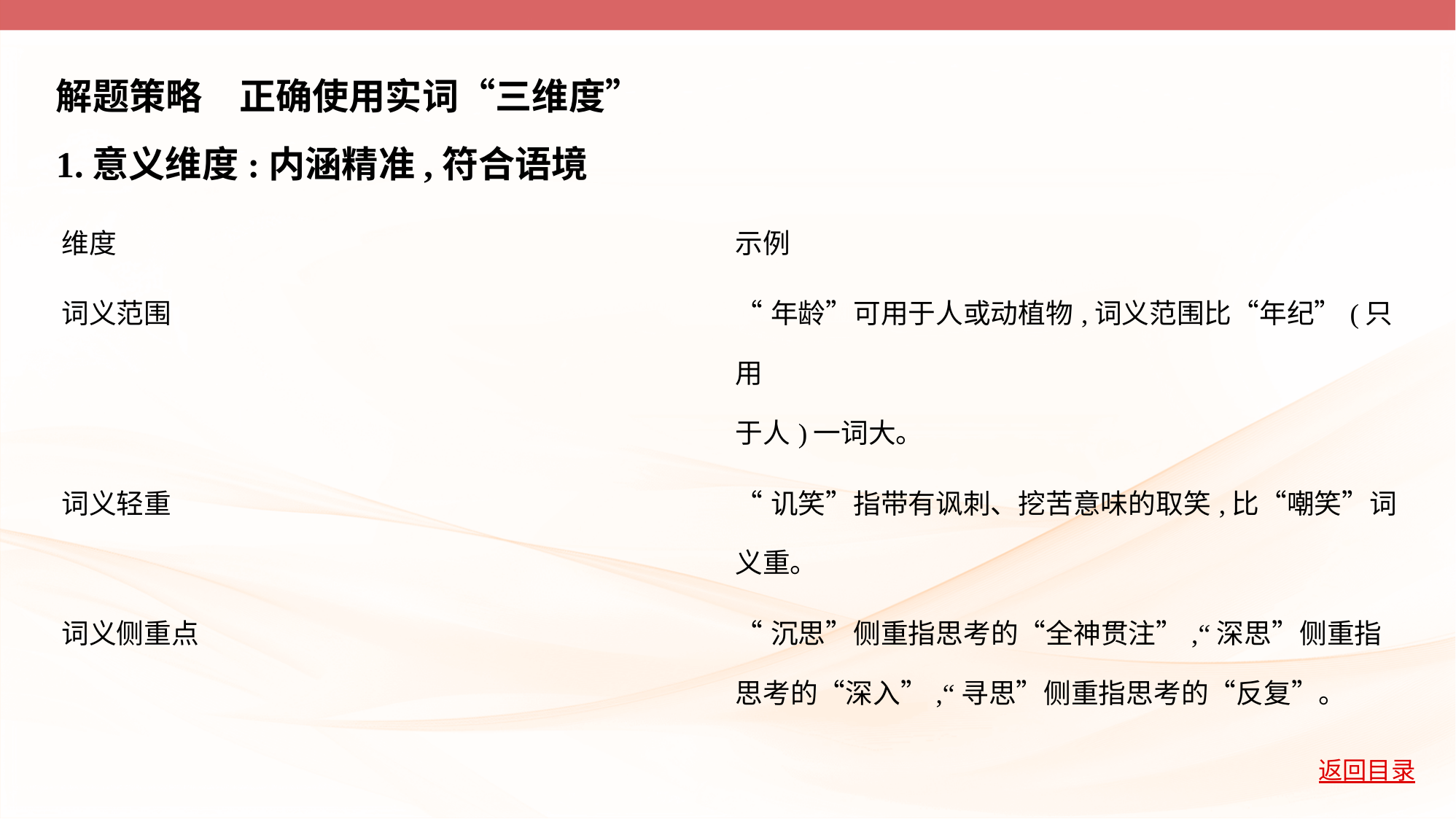

解题策略　正确使用实词“三维度”
1.意义维度:内涵精准,符合语境
| 维度 | 示例 |
| --- | --- |
| 词义范围 | “年龄”可用于人或动植物,词义范围比“年纪”(只用 于人)一词大。 |
| 词义轻重 | “讥笑”指带有讽刺、挖苦意味的取笑,比“嘲笑”词 义重。 |
| 词义侧重点 | “沉思”侧重指思考的“全神贯注”,“深思”侧重指 思考的“深入”,“寻思”侧重指思考的“反复”。 |